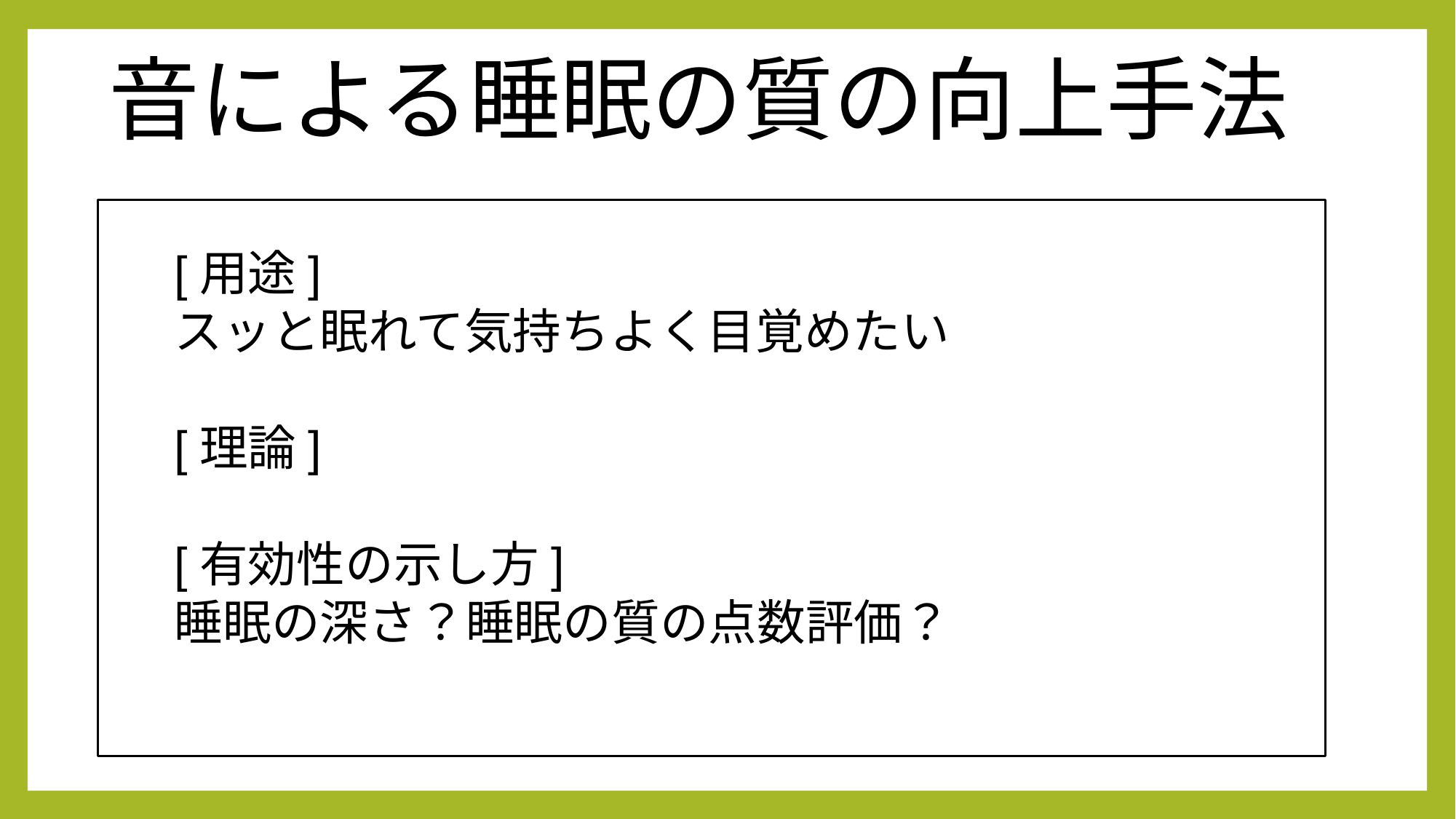

音による睡眠の質の向上手法

[用途]
スッと眠れて気持ちよく目覚めたい

[理論]

[有効性の示し方]
睡眠の深さ？睡眠の質の点数評価？